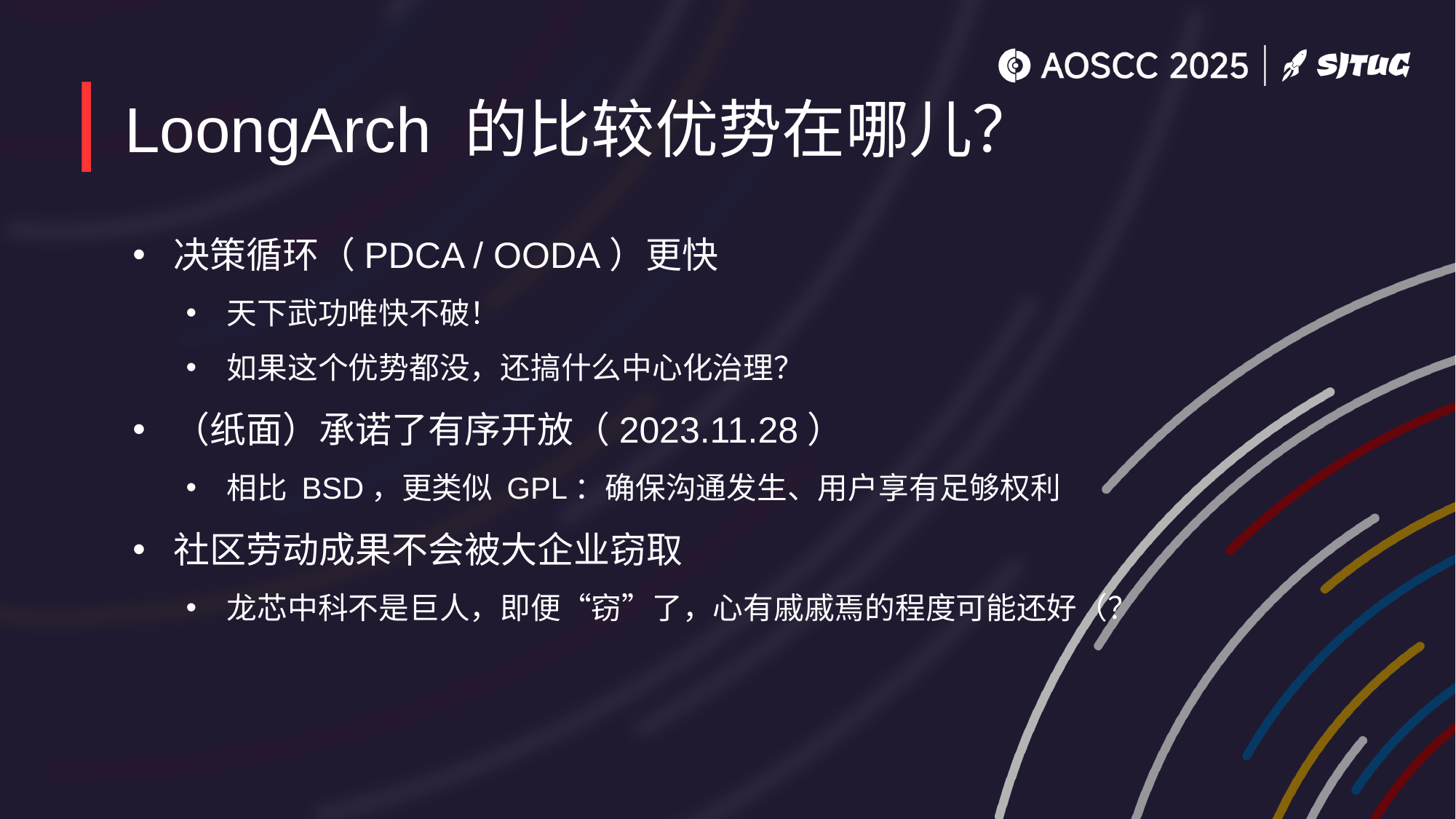

# LoongArch 的比较优势在哪儿？
决策循环（PDCA / OODA）更快
天下武功唯快不破！
如果这个优势都没，还搞什么中心化治理？
（纸面）承诺了有序开放（2023.11.28）
相比 BSD，更类似 GPL：确保沟通发生、用户享有足够权利
社区劳动成果不会被大企业窃取
龙芯中科不是巨人，即便“窃”了，心有戚戚焉的程度可能还好（？